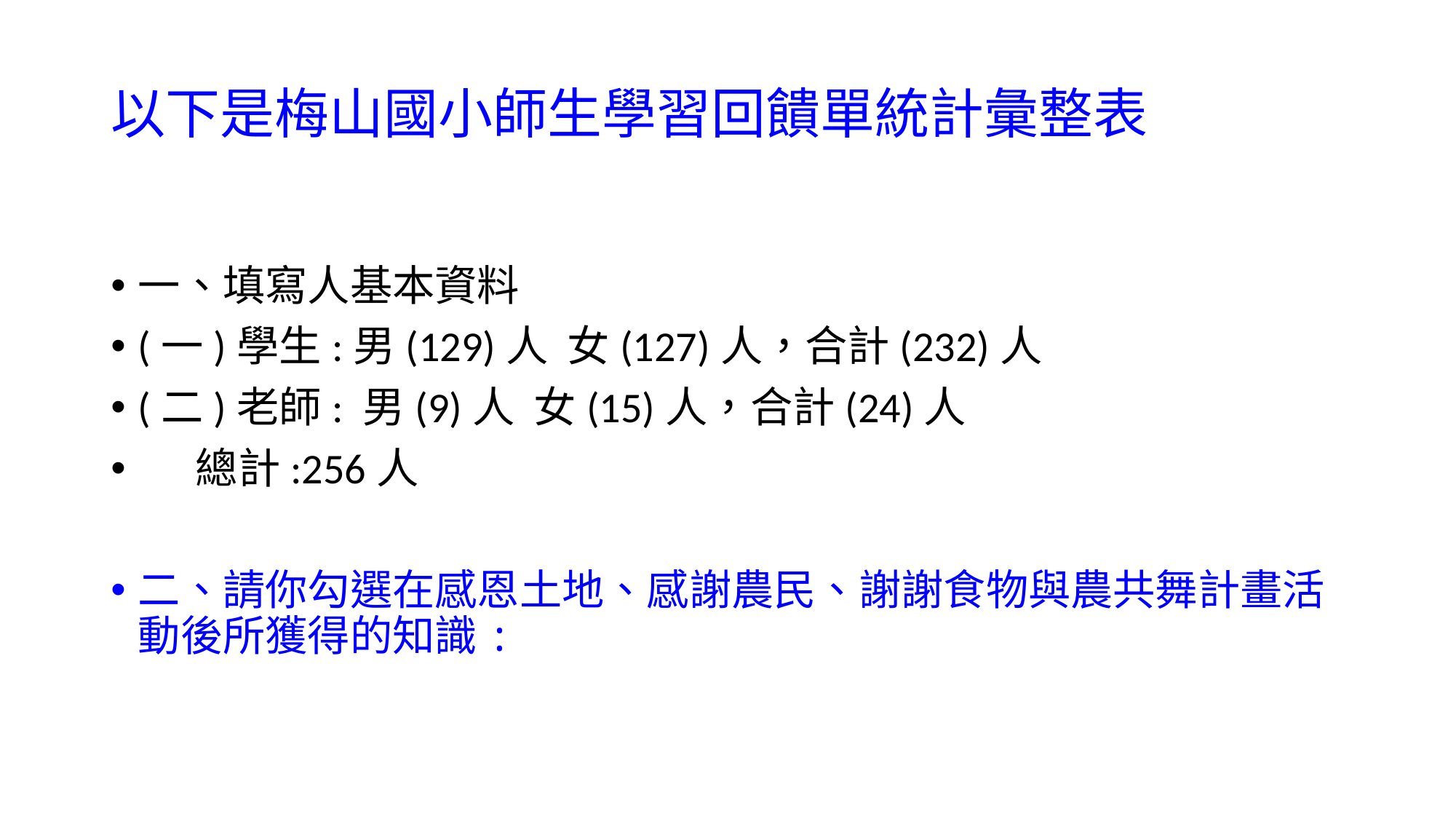

# 以下是梅山國小師生學習回饋單統計彙整表
一、填寫人基本資料
(一)學生:男(129)人  女(127)人，合計(232)人
(二)老師: 男(9)人  女(15)人，合計(24)人
     總計:256人

二、請你勾選在感恩土地、感謝農民、謝謝食物與農共舞計畫活動後所獲得的知識: